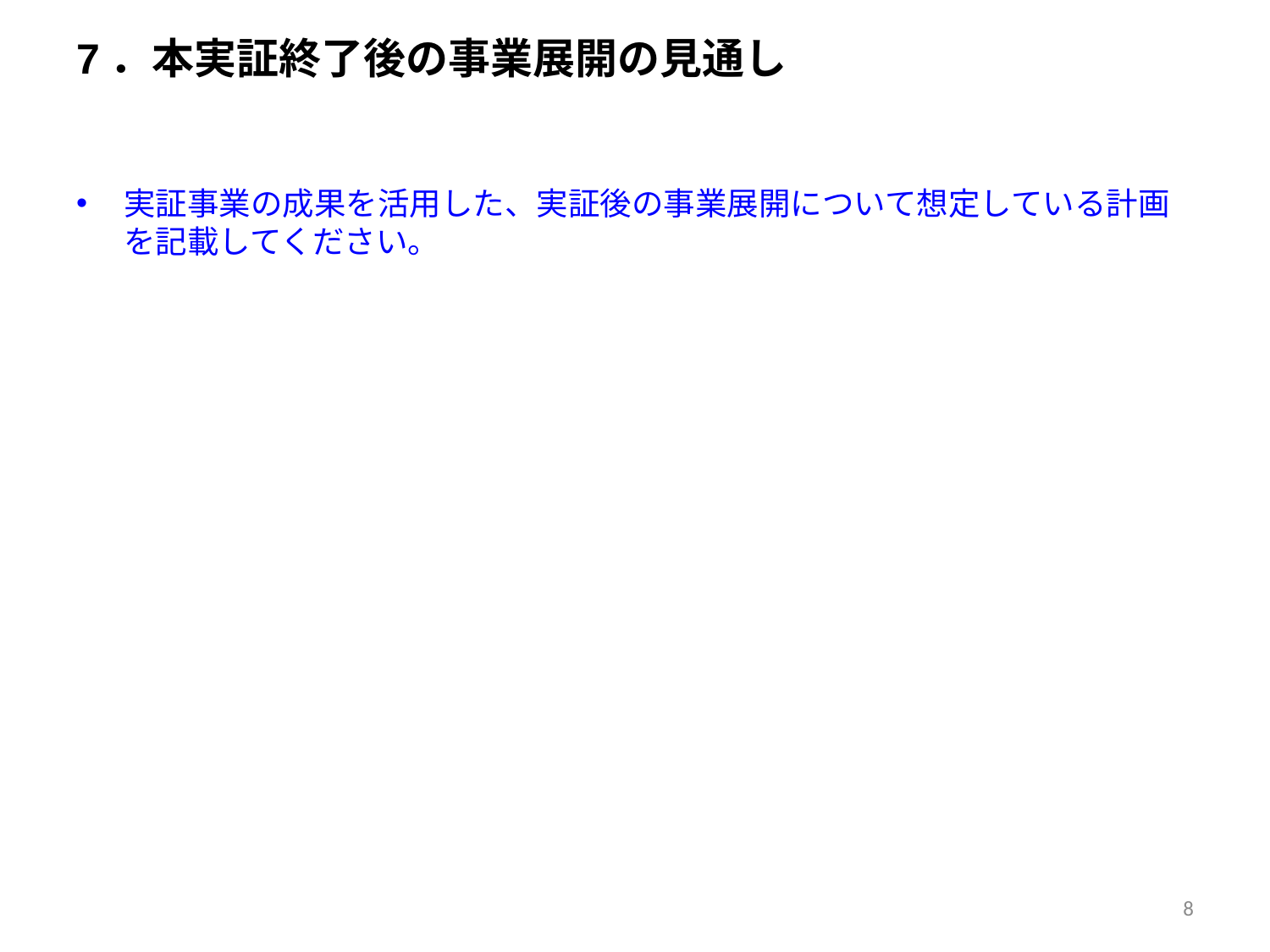

# 7．本実証終了後の事業展開の見通し
実証事業の成果を活用した、実証後の事業展開について想定している計画を記載してください。
8